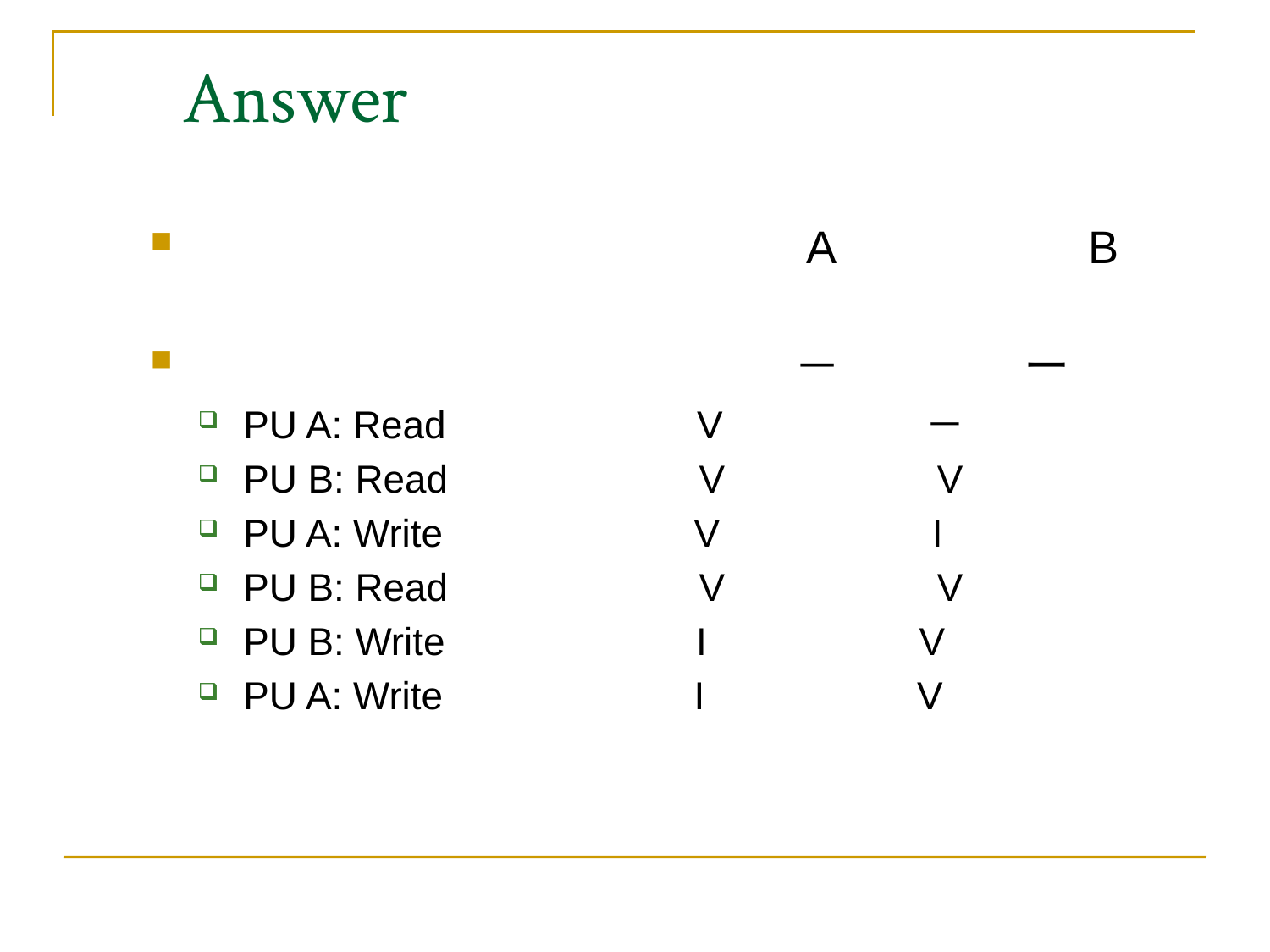

Answer
　　　　　　　　　　　　　A　　　　　B
　　　　　　　　　　　　　－　　　　ー
PU A: Read　　　　　　V　　　　　－
PU B: Read　　　　　　V　　　　　V
PU A: Write　　　　　　V　　　　　I
PU B: Read　　　　　　V　　　　　V
PU B: Write　　　　　　I　　　　　V
PU A: Write　　　　　　I　　　　　V